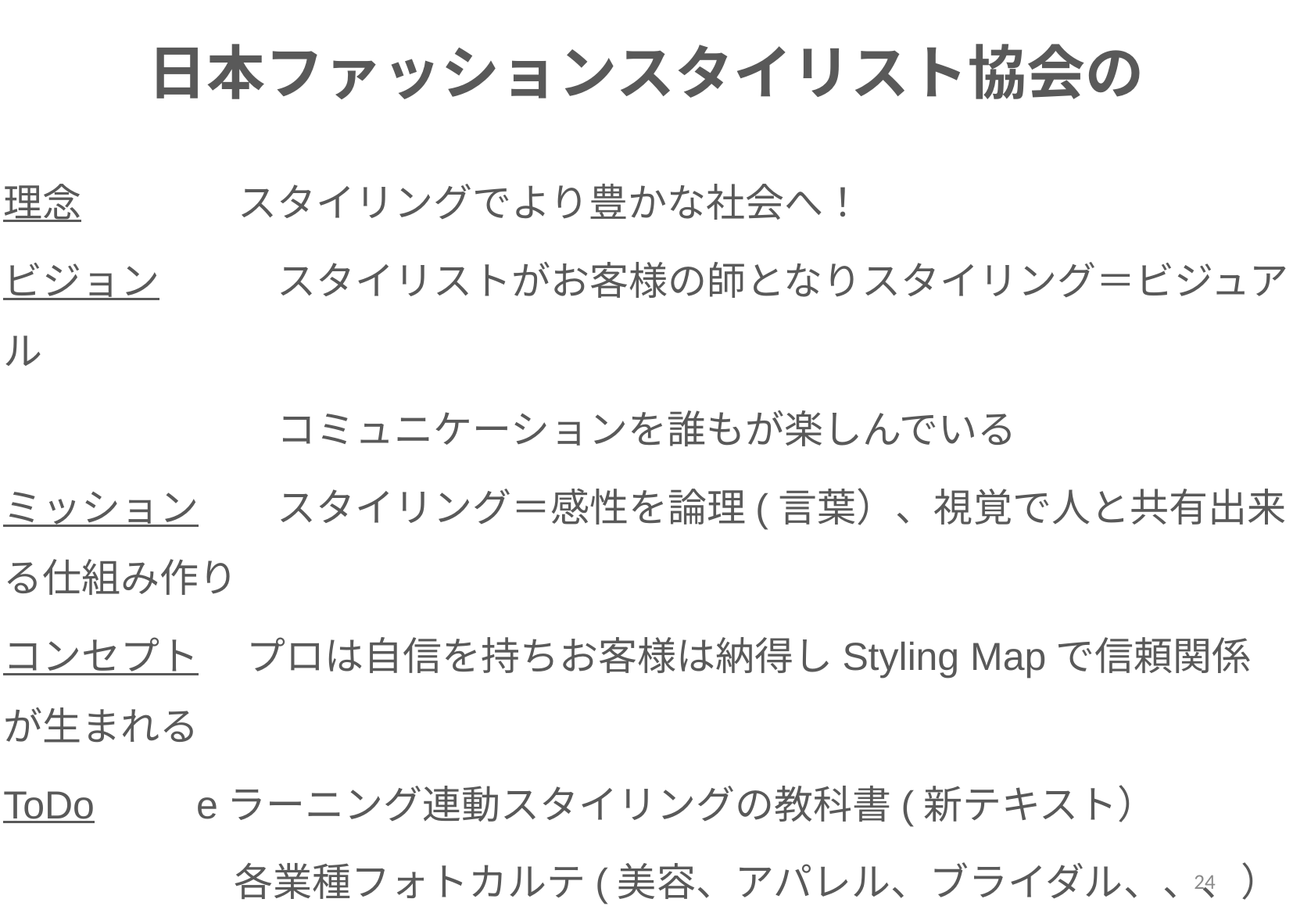

# 日本ファッションスタイリスト協会の
理念　　　　スタイリングでより豊かな社会へ！
ビジョン　　　スタイリストがお客様の師となりスタイリング＝ビジュアル
　　　　　　　コミュニケーションを誰もが楽しんでいる
ミッション　　スタイリング＝感性を論理(言葉）、視覚で人と共有出来る仕組み作り
コンセプト　 プロは自信を持ちお客様は納得しStyling Mapで信頼関係が生まれる
ToDo　     eラーニング連動スタイリングの教科書(新テキスト）
　　　　　    各業種フォトカルテ(美容、アパレル、ブライダル、、、）
　　　　　    Styling MapAI（人分析AI、物分析AI）
パーパス　  自分、他人の個性を認め合いお互いの個性を活かし合う世界作り
24